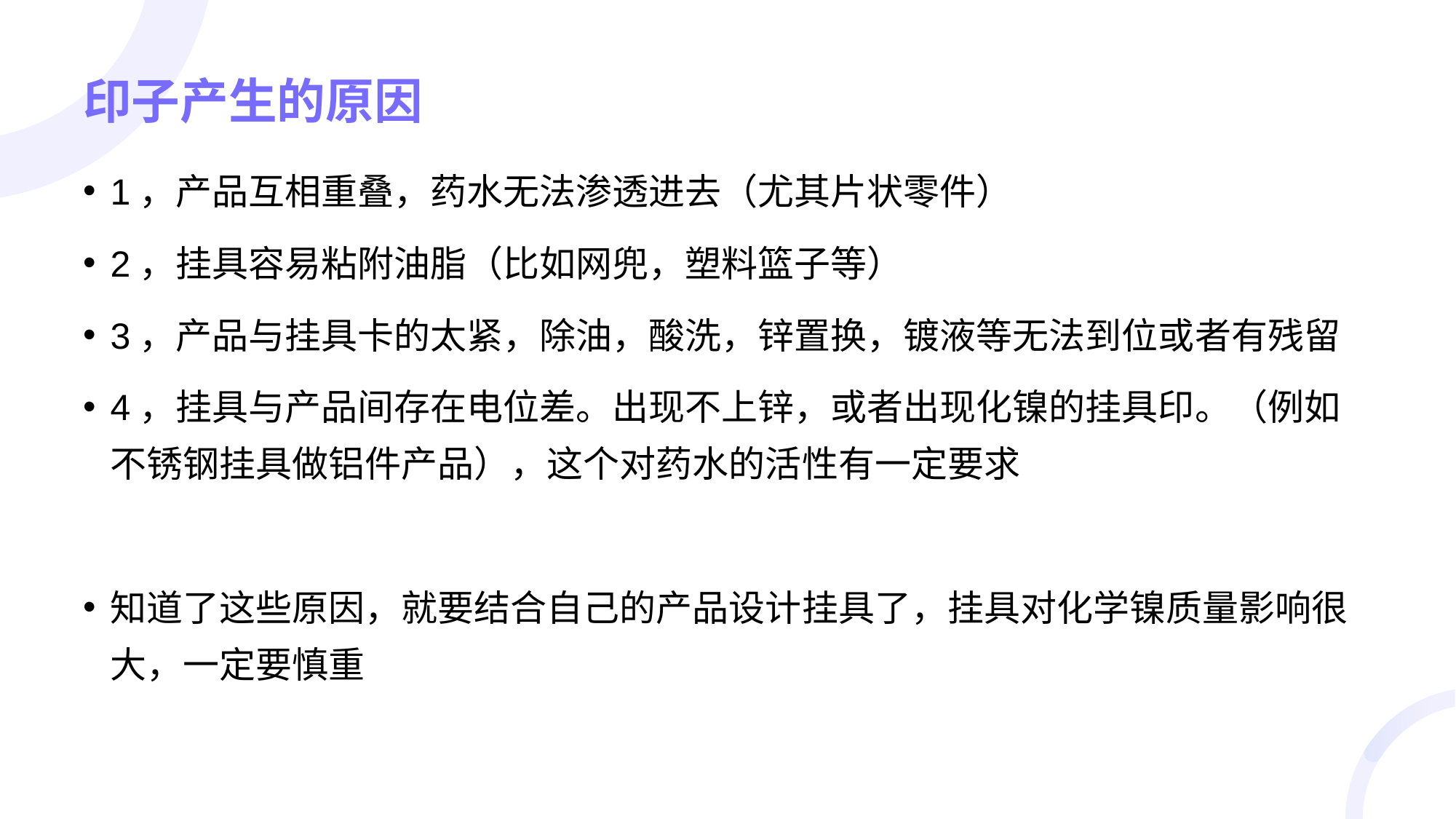

# 印子产生的原因
1，产品互相重叠，药水无法渗透进去（尤其片状零件）
2，挂具容易粘附油脂（比如网兜，塑料篮子等）
3，产品与挂具卡的太紧，除油，酸洗，锌置换，镀液等无法到位或者有残留
4，挂具与产品间存在电位差。出现不上锌，或者出现化镍的挂具印。（例如不锈钢挂具做铝件产品），这个对药水的活性有一定要求

知道了这些原因，就要结合自己的产品设计挂具了，挂具对化学镍质量影响很大，一定要慎重